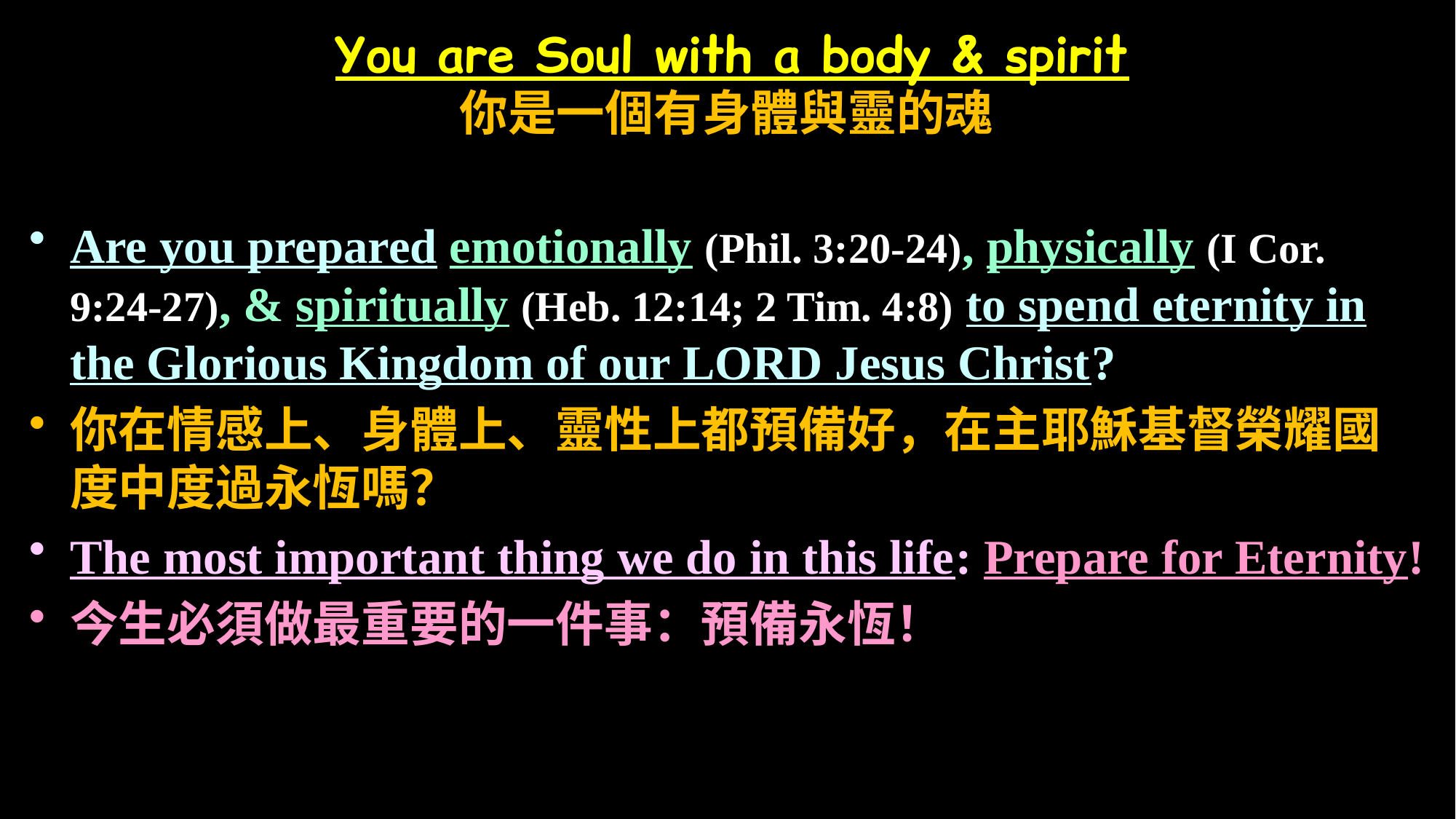

# You are Soul with a body & spirit 你是一個有身體與靈的魂
Are you prepared emotionally (Phil. 3:20-24), physically (I Cor. 9:24-27), & spiritually (Heb. 12:14; 2 Tim. 4:8) to spend eternity in the Glorious Kingdom of our LORD Jesus Christ?
你在情感上、身體上、靈性上都預備好，在主耶穌基督榮耀國度中度過永恆嗎？
The most important thing we do in this life: Prepare for Eternity!
今生必須做最重要的一件事：預備永恆！